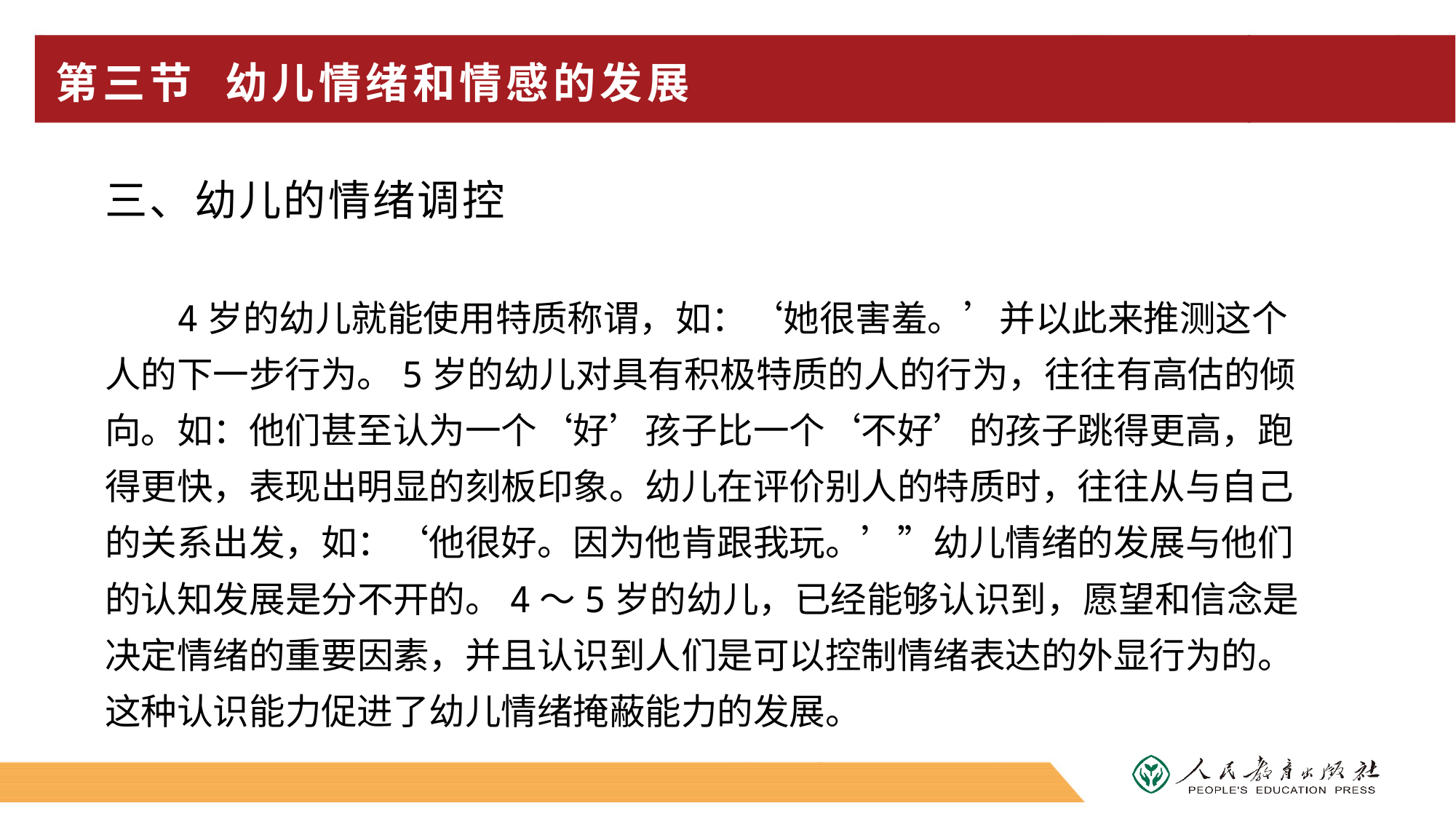

# 第三节  幼儿情绪和情感的发展
三、幼儿的情绪调控
4岁的幼儿就能使用特质称谓，如：‘她很害羞。’并以此来推测这个人的下一步行为。5岁的幼儿对具有积极特质的人的行为，往往有高估的倾向。如：他们甚至认为一个‘好’孩子比一个‘不好’的孩子跳得更高，跑得更快，表现出明显的刻板印象。幼儿在评价别人的特质时，往往从与自己的关系出发，如：‘他很好。因为他肯跟我玩。’”幼儿情绪的发展与他们的认知发展是分不开的。4〜5岁的幼儿，已经能够认识到，愿望和信念是决定情绪的重要因素，并且认识到人们是可以控制情绪表达的外显行为的。这种认识能力促进了幼儿情绪掩蔽能力的发展。